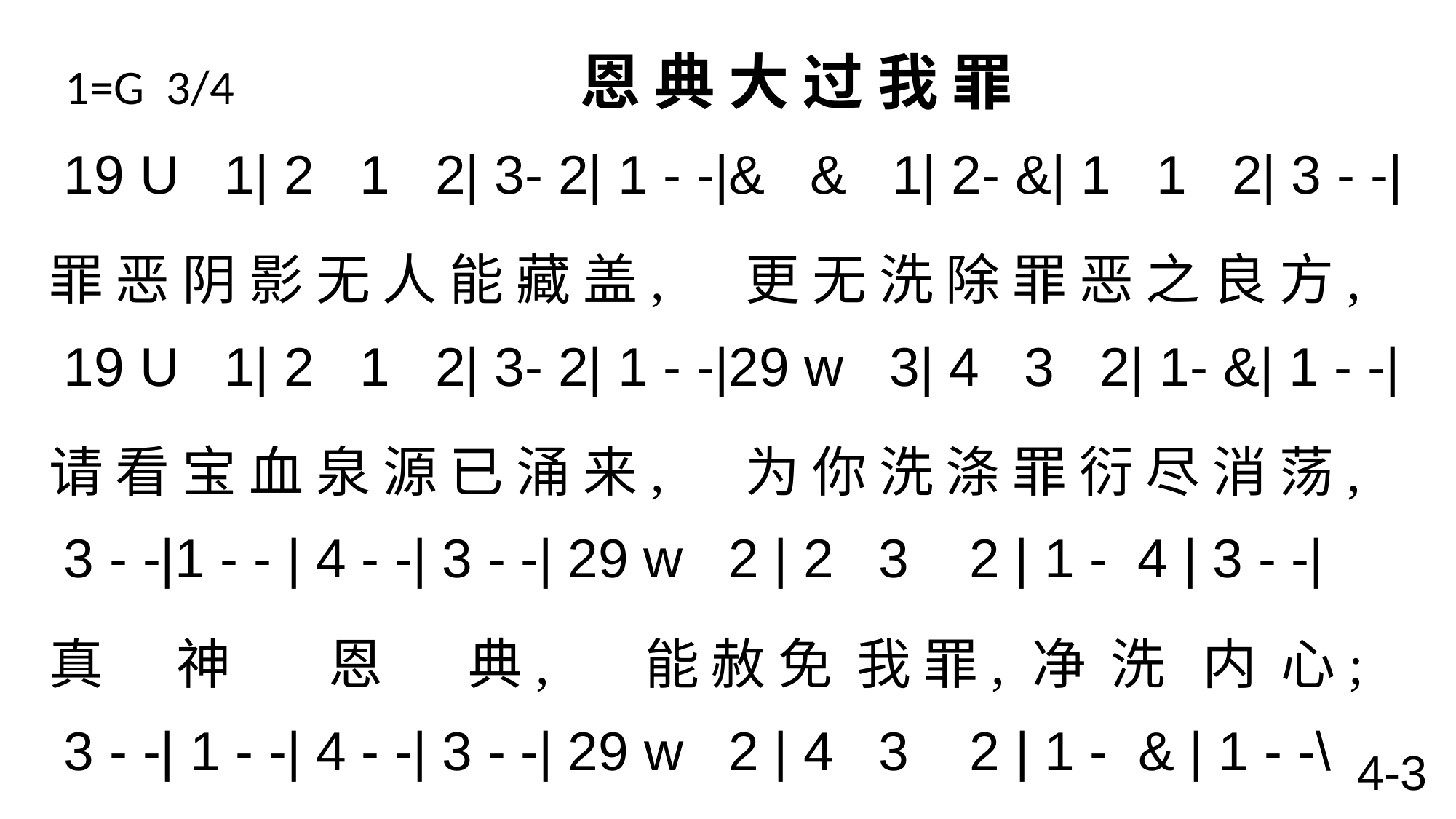

# 1=G  3/4                        恩 典 大 过 我 罪
 19 U   1| 2   1   2| 3- 2| 1 - -|&   &   1| 2- &| 1   1   2| 3 - -|
罪 恶 阴 影 无 人 能 藏 盖,     更 无 洗 除 罪 恶 之 良 方,
 19 U   1| 2   1   2| 3- 2| 1 - -|29 w   3| 4   3   2| 1- &| 1 - -|
请 看 宝 血 泉 源 已 涌 来,     为 你 洗 涤 罪 衍 尽 消 荡,
 3 - -|1 - - | 4 - -| 3 - -| 29 w   2 | 2   3    2 | 1 -  4 | 3 - -|
真      神        恩       典,      能 赦 免  我 罪, 净  洗   内  心;
 3 - -| 1 - -| 4 - -| 3 - -| 29 w   2 | 4   3    2 | 1 -  & | 1 - -\
真       神       恩       典,      比 我 众  罪 更  广  大   高  深。

4-3